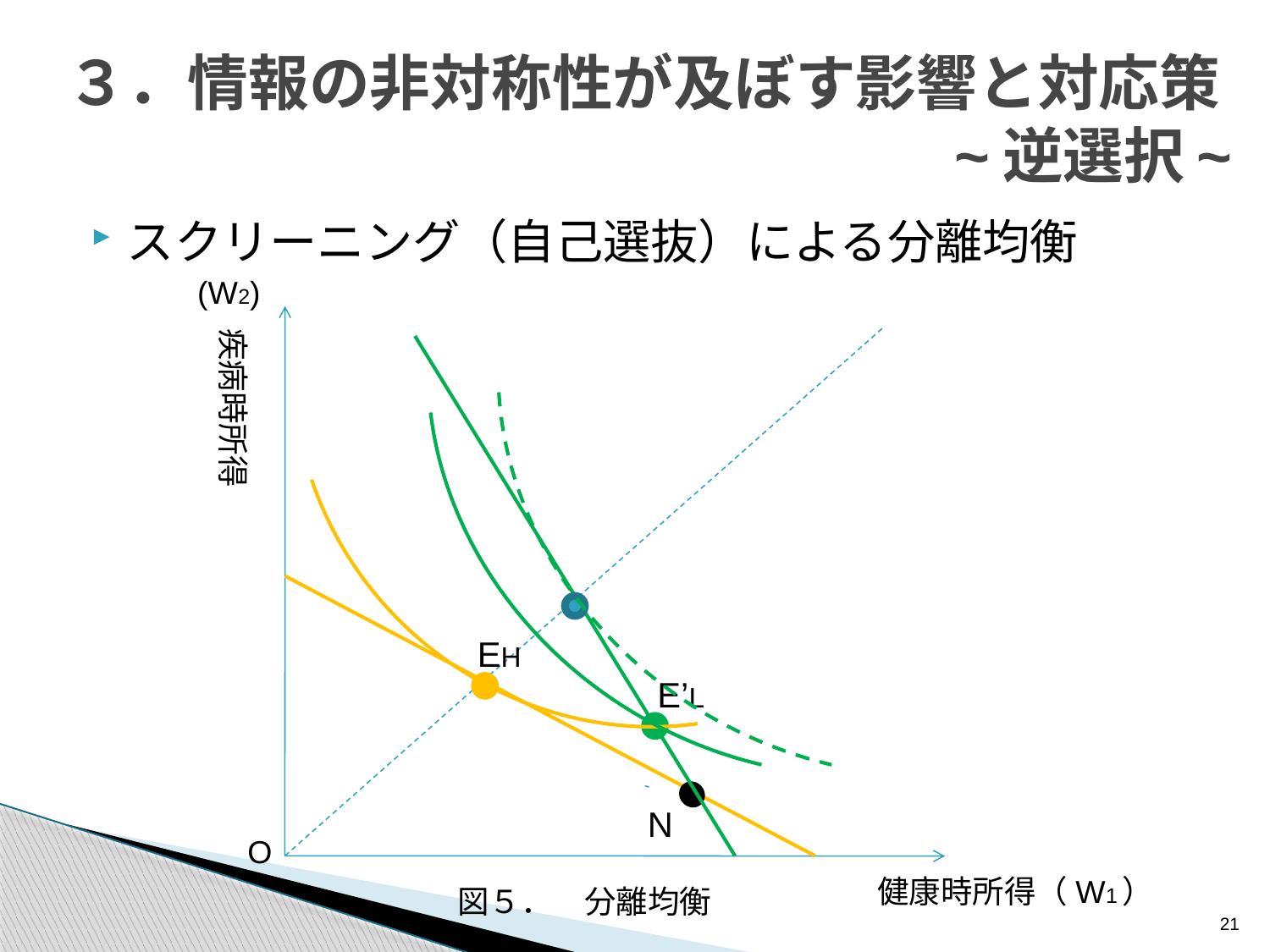

# ３．情報の非対称性が及ぼす影響と対応策~逆選択~

スクリーニング（自己選抜）による分離均衡
(W2)
疾病時所得

EH
E’L

N
O
健康時所得（W1）
図５．　分離均衡
21